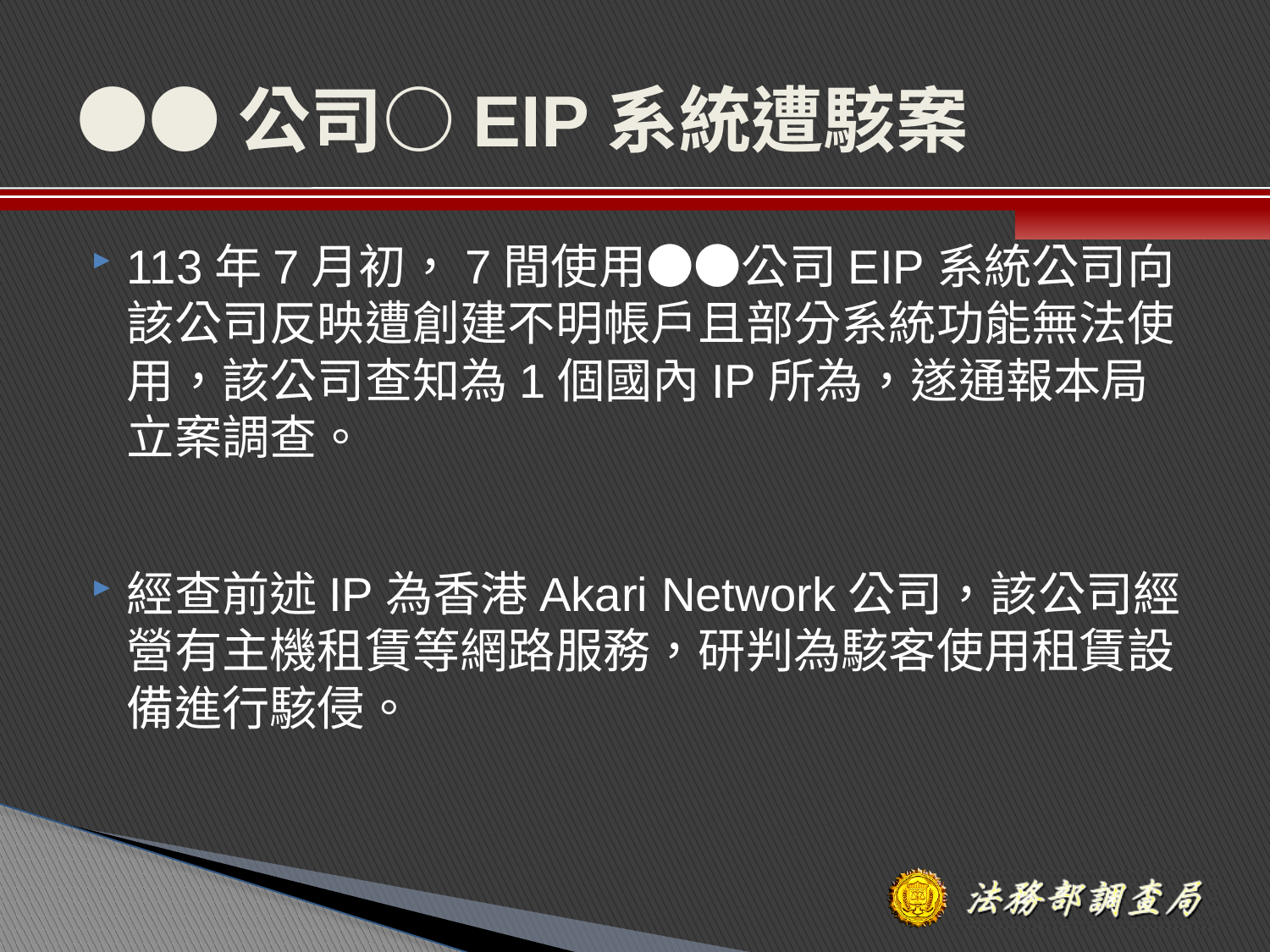

# ●●公司○EIP系統遭駭案
113年7月初，7間使用●●公司EIP系統公司向該公司反映遭創建不明帳戶且部分系統功能無法使用，該公司查知為1個國內IP所為，遂通報本局立案調查。

經查前述IP為香港Akari Network公司，該公司經營有主機租賃等網路服務，研判為駭客使用租賃設備進行駭侵。